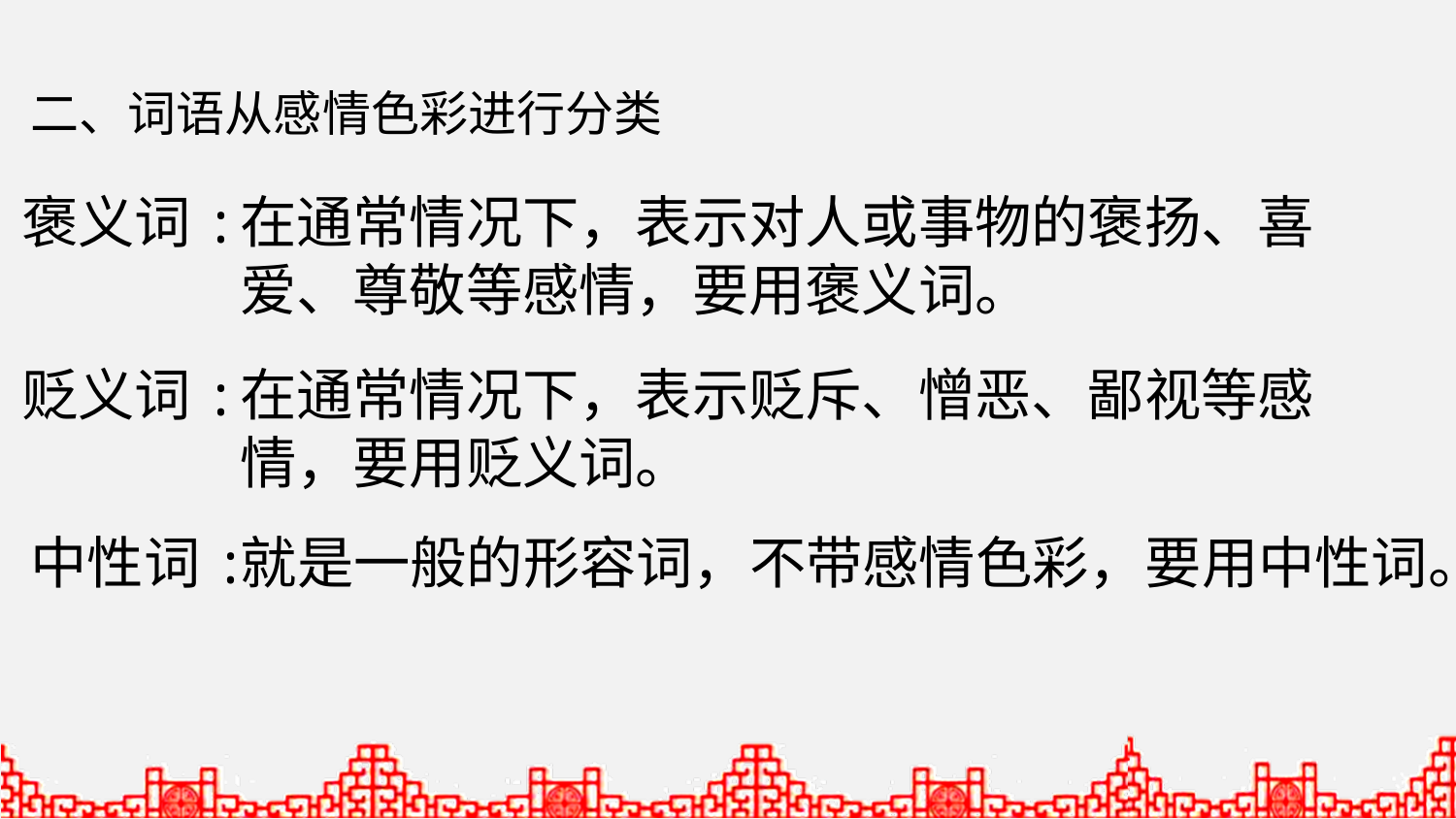

二、词语从感情色彩进行分类
褒义词:
在通常情况下，表示对人或事物的褒扬、喜爱、尊敬等感情，要用褒义词。
贬义词:
在通常情况下，表示贬斥、憎恶、鄙视等感情，要用贬义词。
中性词:
就是一般的形容词，不带感情色彩，要用中性词。
；